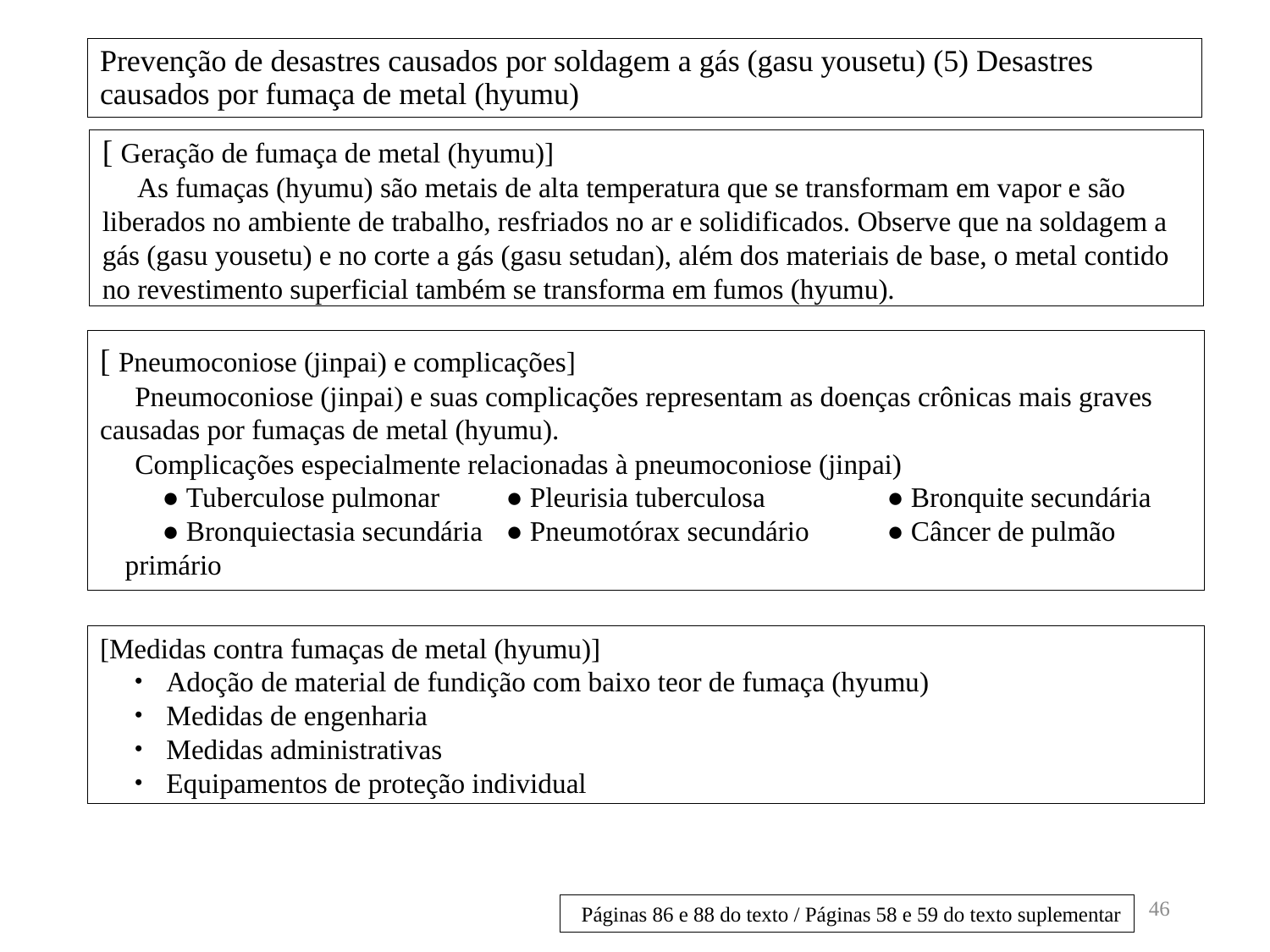

# Prevenção de desastres causados por soldagem a gás (gasu yousetu) (5) Desastres causados por fumaça de metal (hyumu)
[ Geração de fumaça de metal (hyumu)]
　As fumaças (hyumu) são metais de alta temperatura que se transformam em vapor e são liberados no ambiente de trabalho, resfriados no ar e solidificados. Observe que na soldagem a gás (gasu yousetu) e no corte a gás (gasu setudan), além dos materiais de base, o metal contido no revestimento superficial também se transforma em fumos (hyumu).
[ Pneumoconiose (jinpai) e complicações]
　Pneumoconiose (jinpai) e suas complicações representam as doenças crônicas mais graves causadas por fumaças de metal (hyumu).
　Complicações especialmente relacionadas à pneumoconiose (jinpai)
● Tuberculose pulmonar	● Pleurisia tuberculosa	● Bronquite secundária
● Bronquiectasia secundária	● Pneumotórax secundário	● Câncer de pulmão primário
[Medidas contra fumaças de metal (hyumu)]
・ Adoção de material de fundição com baixo teor de fumaça (hyumu)
・ Medidas de engenharia
・ Medidas administrativas
・ Equipamentos de proteção individual
46
Páginas 86 e 88 do texto / Páginas 58 e 59 do texto suplementar